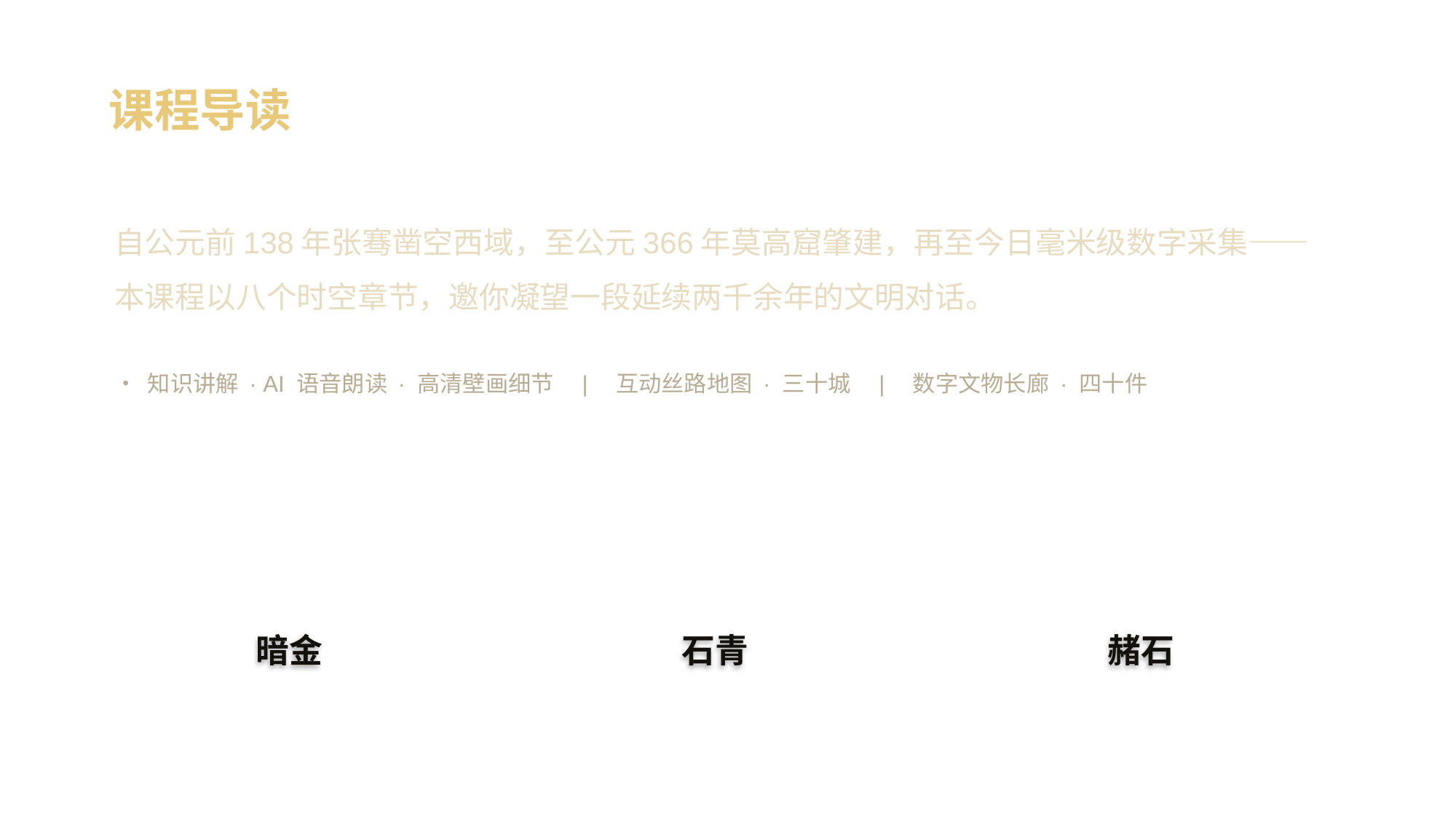

课程导读

自公元前138年张骞凿空西域，至公元366年莫高窟肇建，再至今日毫米级数字采集——
本课程以八个时空章节，邀你凝望一段延续两千余年的文明对话。

• 知识讲解 · AI 语音朗读 · 高清壁画细节　|　互动丝路地图 · 三十城　|　数字文物长廊 · 四十件
暗金
石青
赭石